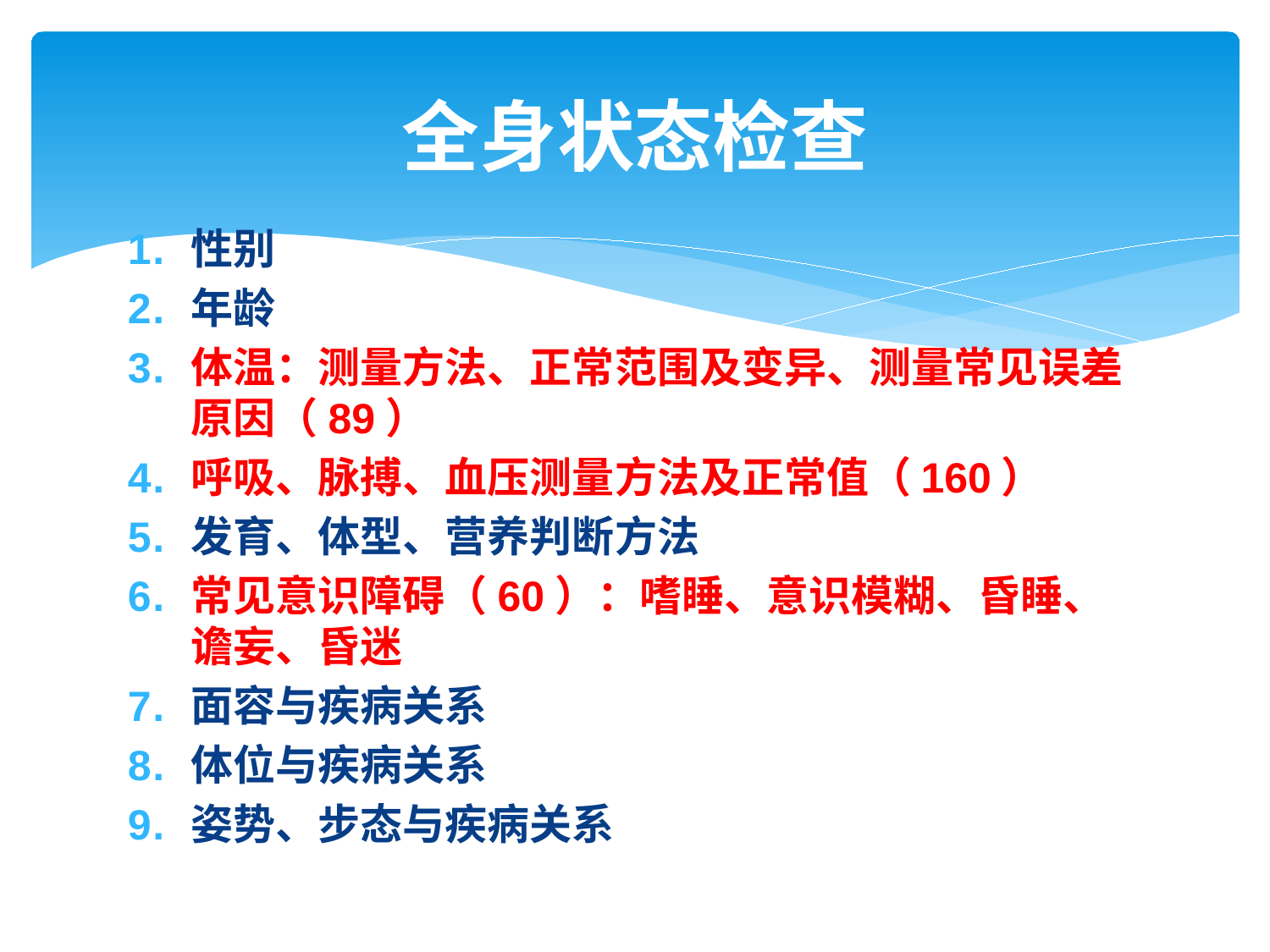

# 全身状态检查
性别
年龄
体温：测量方法、正常范围及变异、测量常见误差原因（89）
呼吸、脉搏、血压测量方法及正常值（160）
发育、体型、营养判断方法
常见意识障碍（60）：嗜睡、意识模糊、昏睡、谵妄、昏迷
面容与疾病关系
体位与疾病关系
姿势、步态与疾病关系